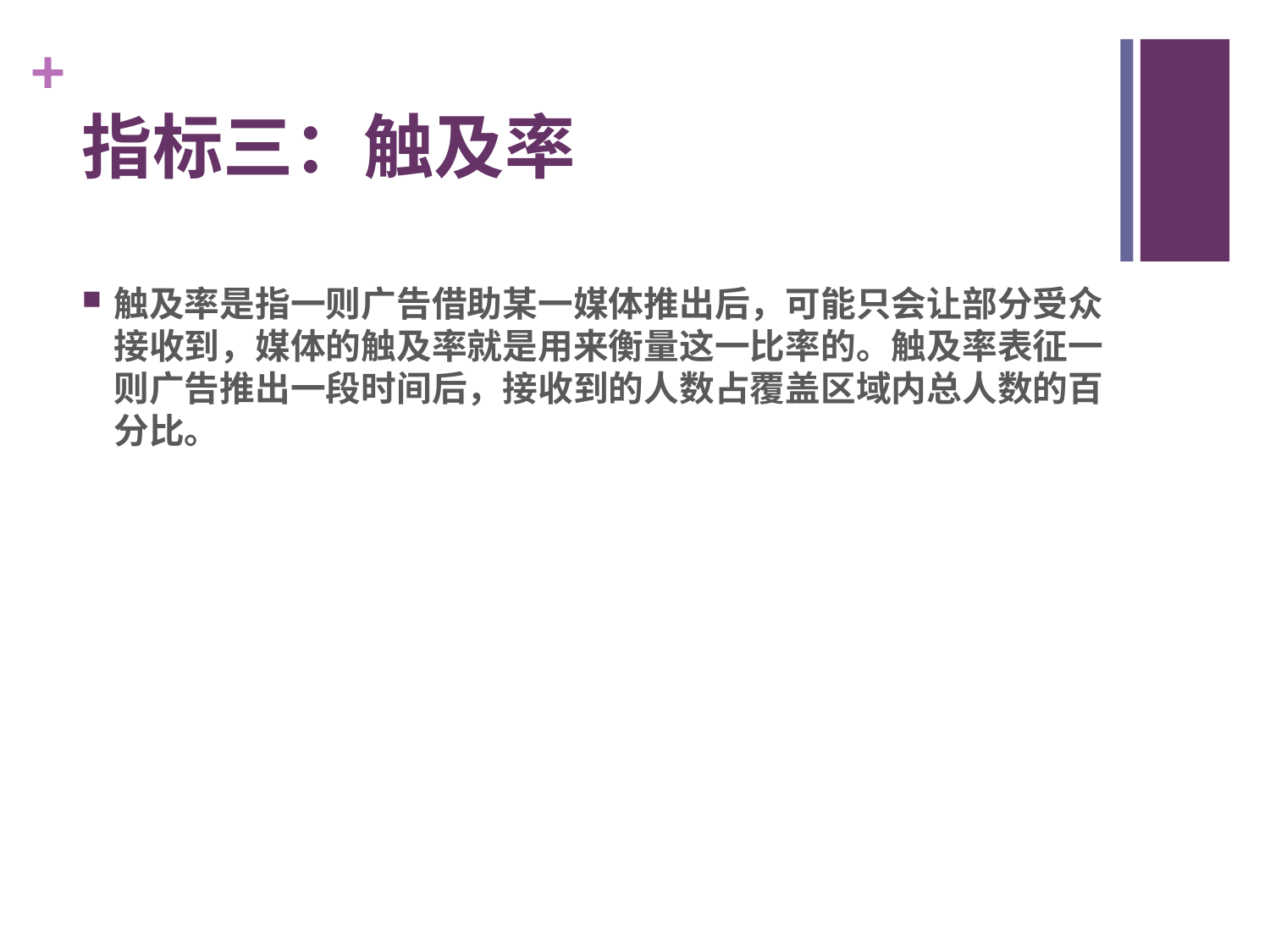

# 指标三：触及率
触及率是指一则广告借助某一媒体推出后，可能只会让部分受众接收到，媒体的触及率就是用来衡量这一比率的。触及率表征一则广告推出一段时间后，接收到的人数占覆盖区域内总人数的百分比。